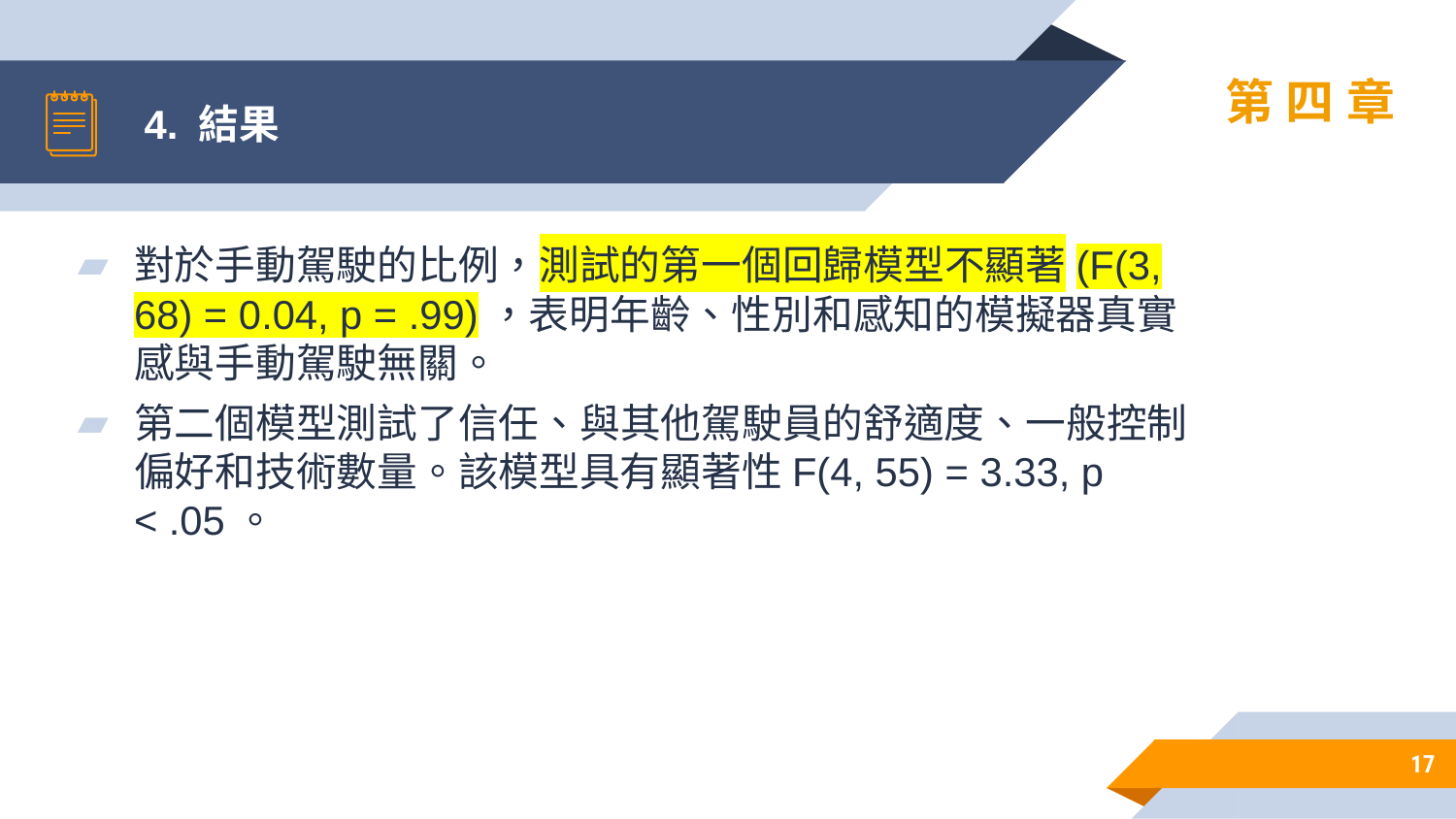

# 4. 結果
第四章

對於手動駕駛的比例，測試的第一個回歸模型不顯著(F(3, 68) = 0.04, p = .99)，表明年齡、性別和感知的模擬器真實感與手動駕駛無關。
第二個模型測試了信任、與其他駕駛員的舒適度、一般控制偏好和技術數量。該模型具有顯著性F(4, 55) = 3.33, p < .05。
17